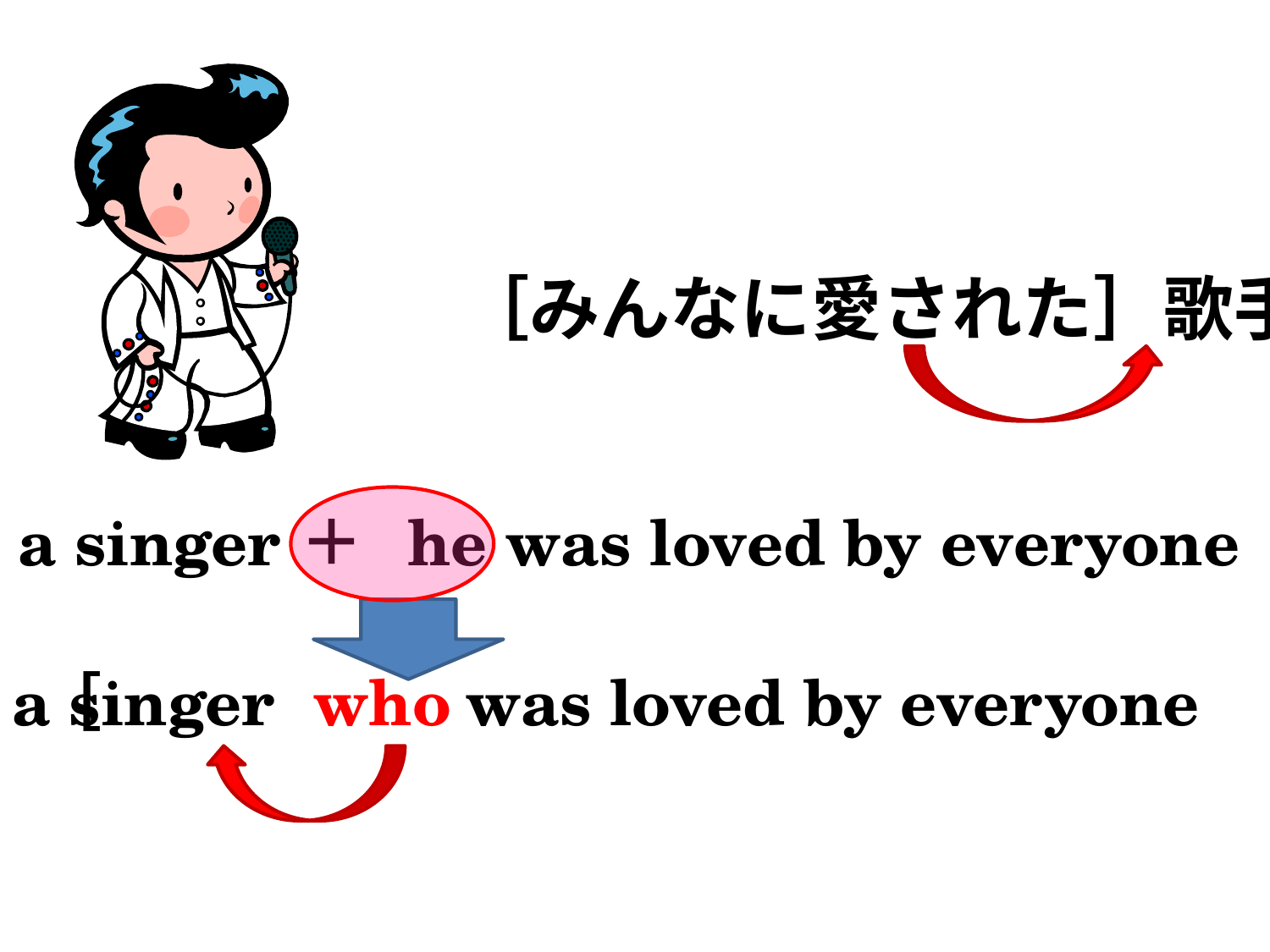

［みんなに愛された］歌手

a singer
＋
he was loved by everyone

 a singer
［　　　　　　　　　　　　　　　　　　　　　］
who
was loved by everyone